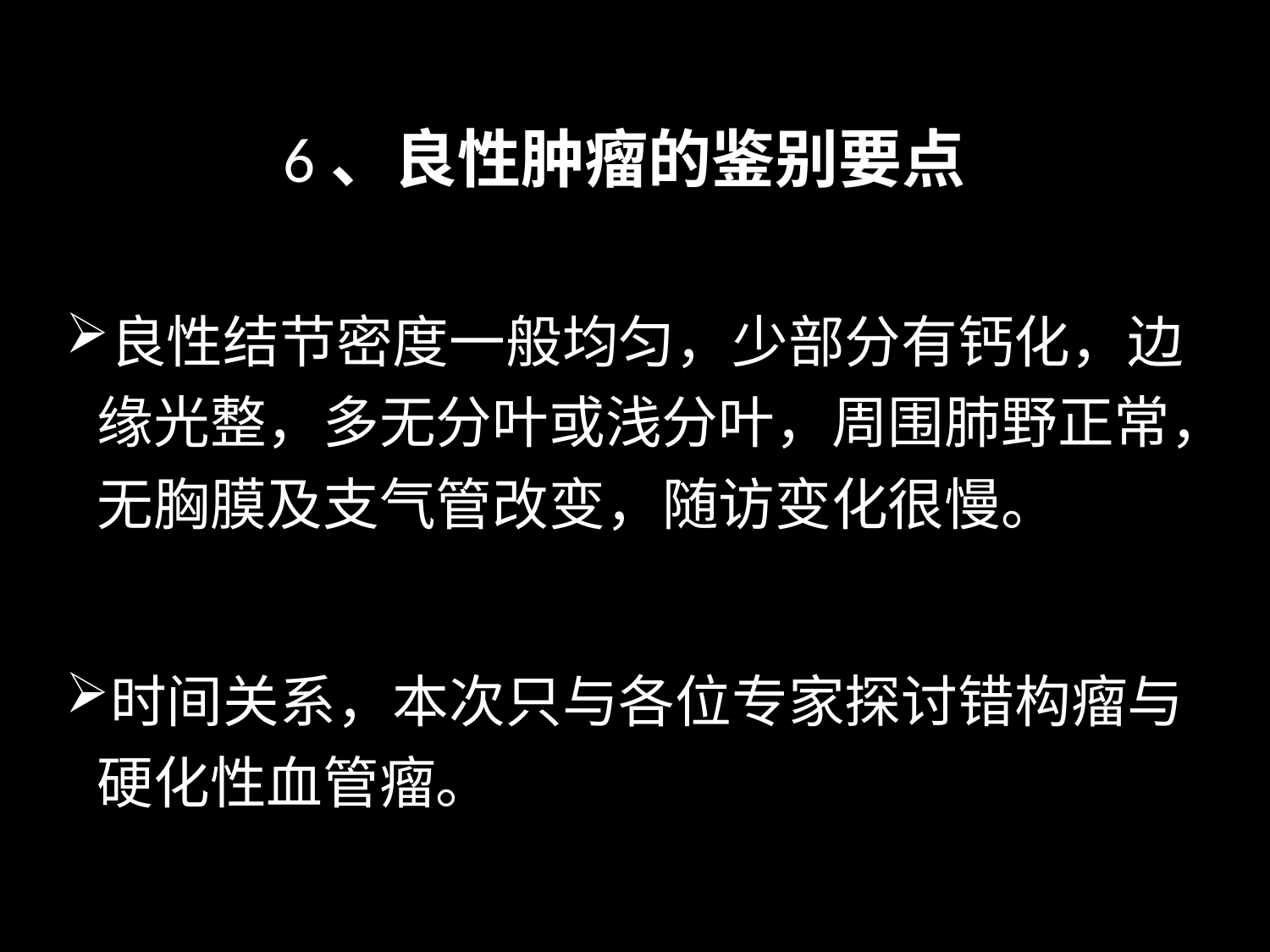

# 6、良性肿瘤的鉴别要点
良性结节密度一般均匀，少部分有钙化，边缘光整，多无分叶或浅分叶，周围肺野正常，无胸膜及支气管改变，随访变化很慢。

时间关系，本次只与各位专家探讨错构瘤与硬化性血管瘤。